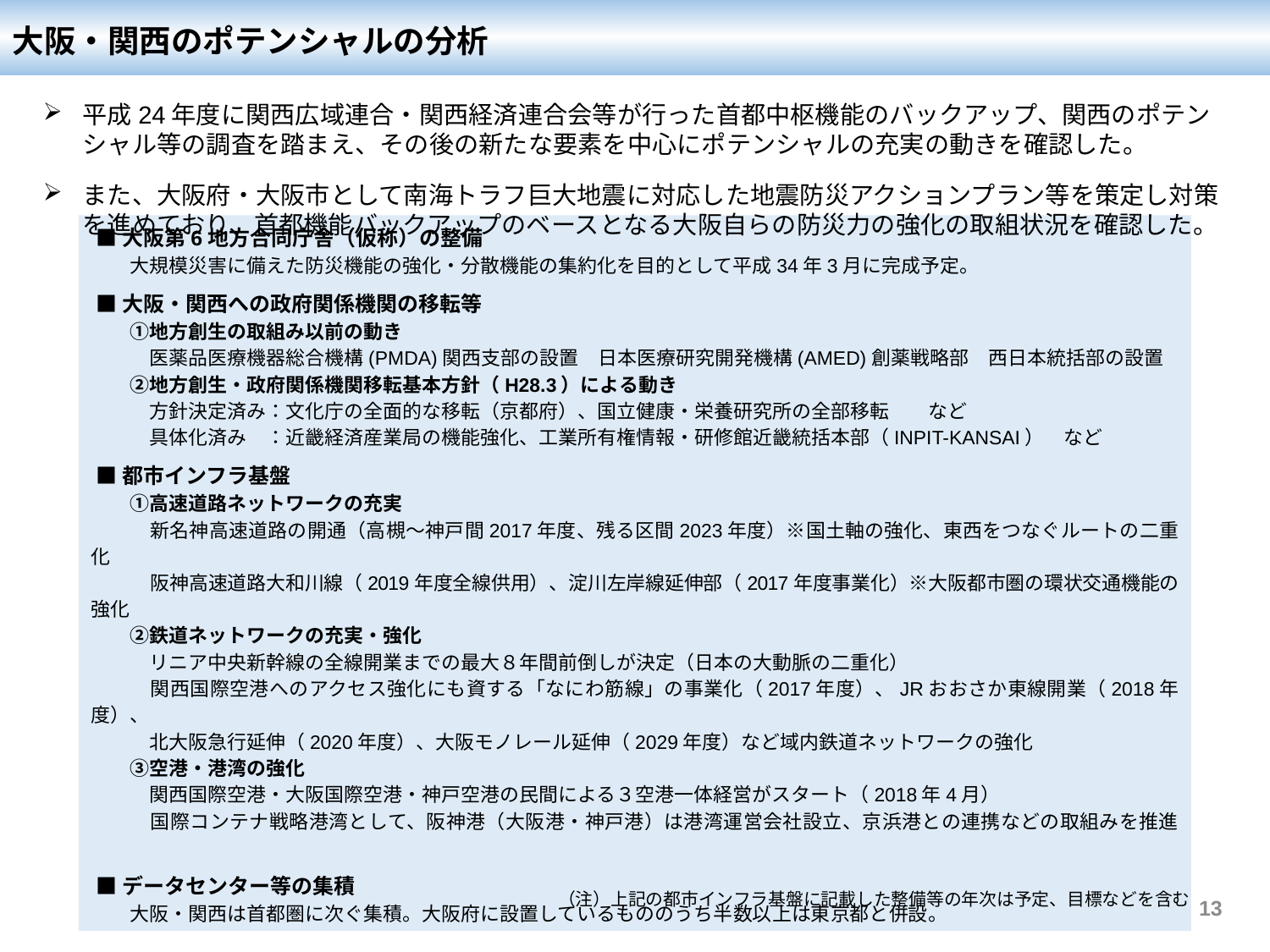

大阪・関西のポテンシャルの分析
平成24年度に関西広域連合・関西経済連合会等が行った首都中枢機能のバックアップ、関西のポテンシャル等の調査を踏まえ、その後の新たな要素を中心にポテンシャルの充実の動きを確認した。
また、大阪府・大阪市として南海トラフ巨大地震に対応した地震防災アクションプラン等を策定し対策を進めており、首都機能バックアップのベースとなる大阪自らの防災力の強化の取組状況を確認した。
 ■大阪第6地方合同庁舎（仮称）の整備
　　大規模災害に備えた防災機能の強化・分散機能の集約化を目的として平成34年3月に完成予定。
 ■大阪・関西への政府関係機関の移転等
　　①地方創生の取組み以前の動き
　　　医薬品医療機器総合機構(PMDA)関西支部の設置　日本医療研究開発機構(AMED)創薬戦略部　西日本統括部の設置
　　②地方創生・政府関係機関移転基本方針（H28.3）による動き
　　　方針決定済み：文化庁の全面的な移転（京都府）、国立健康・栄養研究所の全部移転　　など
　　　具体化済み　：近畿経済産業局の機能強化、工業所有権情報・研修館近畿統括本部（INPIT-KANSAI）　など
 ■都市インフラ基盤
　　①高速道路ネットワークの充実
　　　新名神高速道路の開通（高槻～神戸間2017年度、残る区間2023年度）※国土軸の強化、東西をつなぐルートの二重化
　　　阪神高速道路大和川線（2019年度全線供用）、淀川左岸線延伸部（2017年度事業化）※大阪都市圏の環状交通機能の強化
　　②鉄道ネットワークの充実・強化
　　　リニア中央新幹線の全線開業までの最大８年間前倒しが決定（日本の大動脈の二重化）
　　　関西国際空港へのアクセス強化にも資する「なにわ筋線」の事業化（2017年度）、JRおおさか東線開業（2018年度）、
　　　北大阪急行延伸（2020年度）、大阪モノレール延伸（2029年度）など域内鉄道ネットワークの強化
　　③空港・港湾の強化
　　　関西国際空港・大阪国際空港・神戸空港の民間による３空港一体経営がスタート（2018年4月）
　　　国際コンテナ戦略港湾として、阪神港（大阪港・神戸港）は港湾運営会社設立、京浜港との連携などの取組みを推進
 ■データセンター等の集積
　　大阪・関西は首都圏に次ぐ集積。大阪府に設置しているもののうち半数以上は東京都と併設。
（注）上記の都市インフラ基盤に記載した整備等の年次は予定、目標などを含む
13